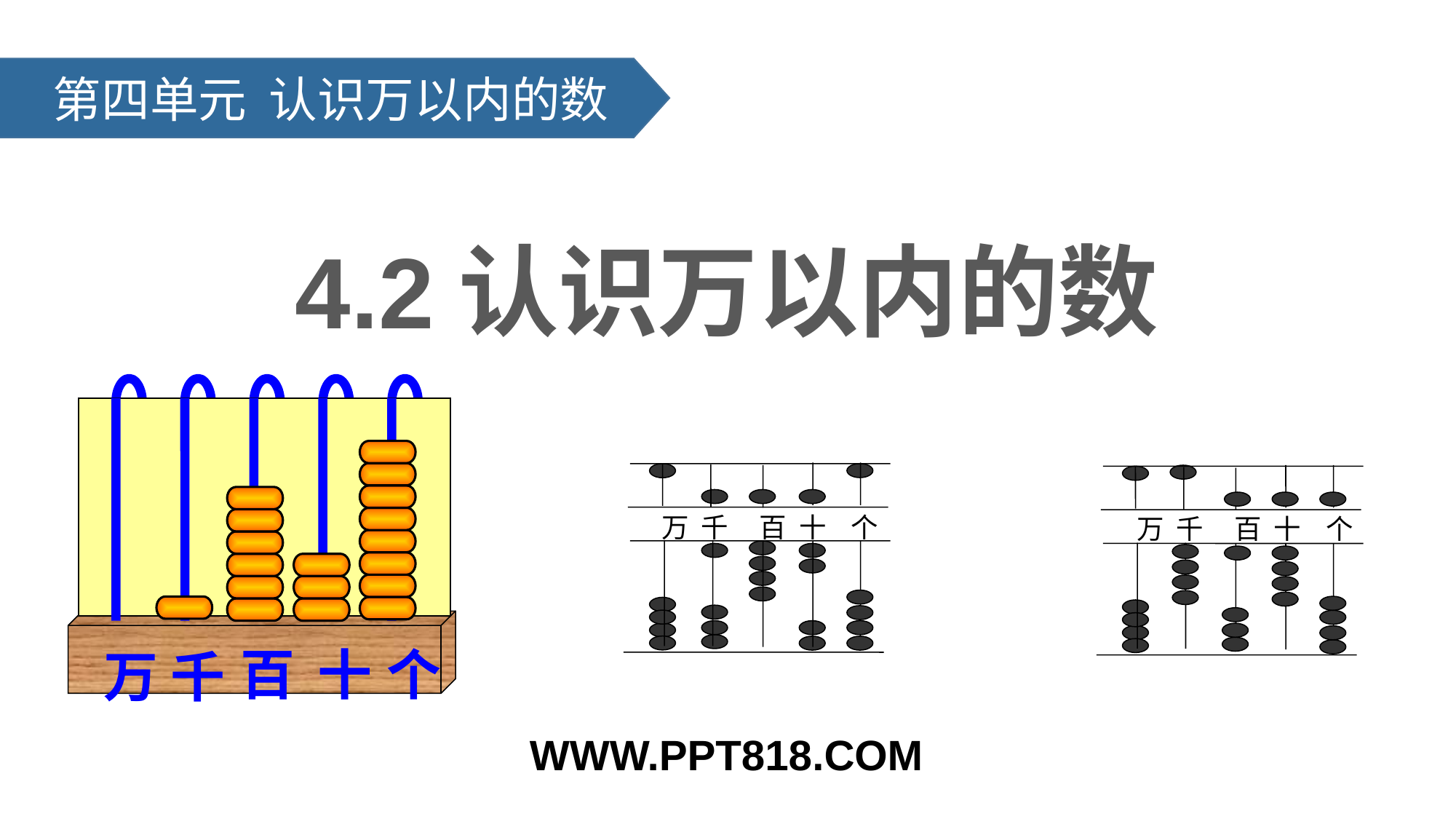

第四单元  认识万以内的数
4.2认识万以内的数

百
十
个
万
千

万  千     百  十    个
万  千     百  十    个
WWW.PPT818.COM